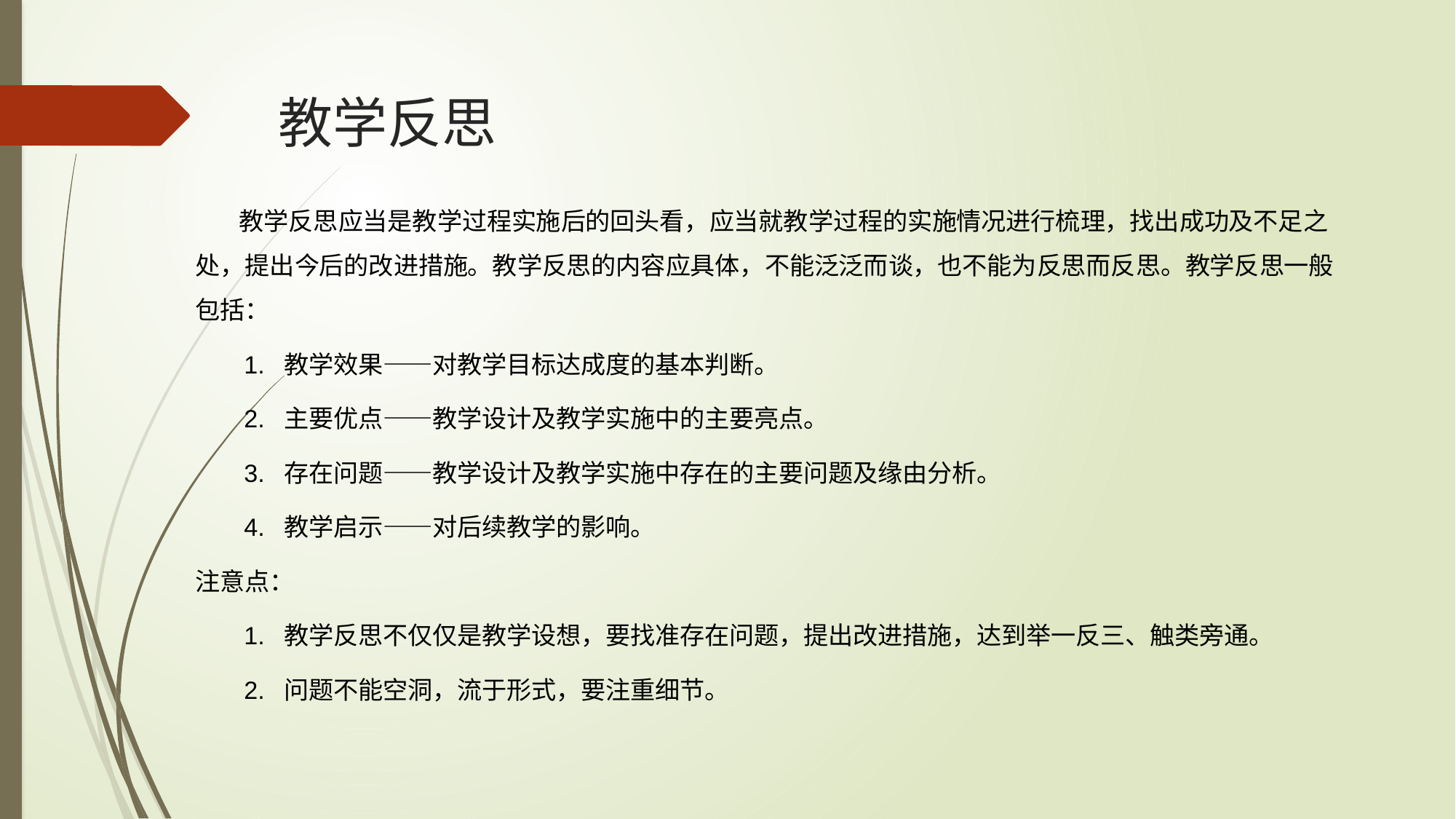

# 教学反思
       教学反思应当是教学过程实施后的回头看，应当就教学过程的实施情况进行梳理，找出成功及不足之处，提出今后的改进措施。教学反思的内容应具体，不能泛泛而谈，也不能为反思而反思。教学反思一般包括：
       1.  教学效果——对教学目标达成度的基本判断。
       2.  主要优点——教学设计及教学实施中的主要亮点。
       3.  存在问题——教学设计及教学实施中存在的主要问题及缘由分析。
       4.  教学启示——对后续教学的影响。
注意点：
       1.  教学反思不仅仅是教学设想，要找准存在问题，提出改进措施，达到举一反三、触类旁通。
       2.  问题不能空洞，流于形式，要注重细节。